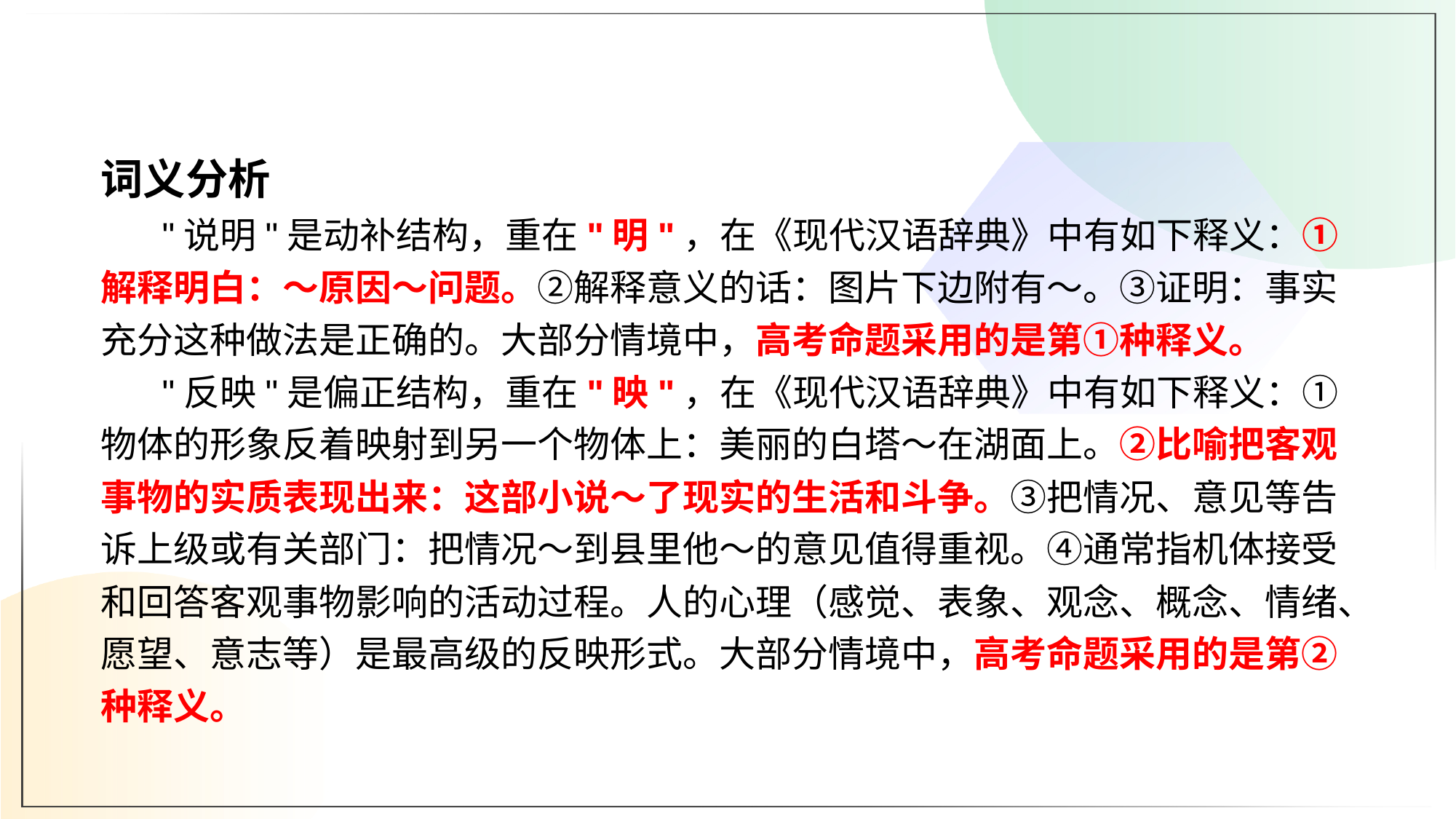

词义分析
      "说明"是动补结构，重在"明"，在《现代汉语辞典》中有如下释义：①解释明白：～原因～问题。②解释意义的话：图片下边附有～。③证明：事实充分这种做法是正确的。大部分情境中，高考命题采用的是第①种释义。
      "反映"是偏正结构，重在"映"，在《现代汉语辞典》中有如下释义：①物体的形象反着映射到另一个物体上：美丽的白塔～在湖面上。②比喻把客观事物的实质表现出来：这部小说～了现实的生活和斗争。③把情况、意见等告诉上级或有关部门：把情况～到县里他～的意见值得重视。④通常指机体接受和回答客观事物影响的活动过程。人的心理（感觉、表象、观念、概念、情绪、愿望、意志等）是最高级的反映形式。大部分情境中，高考命题采用的是第②种释义。